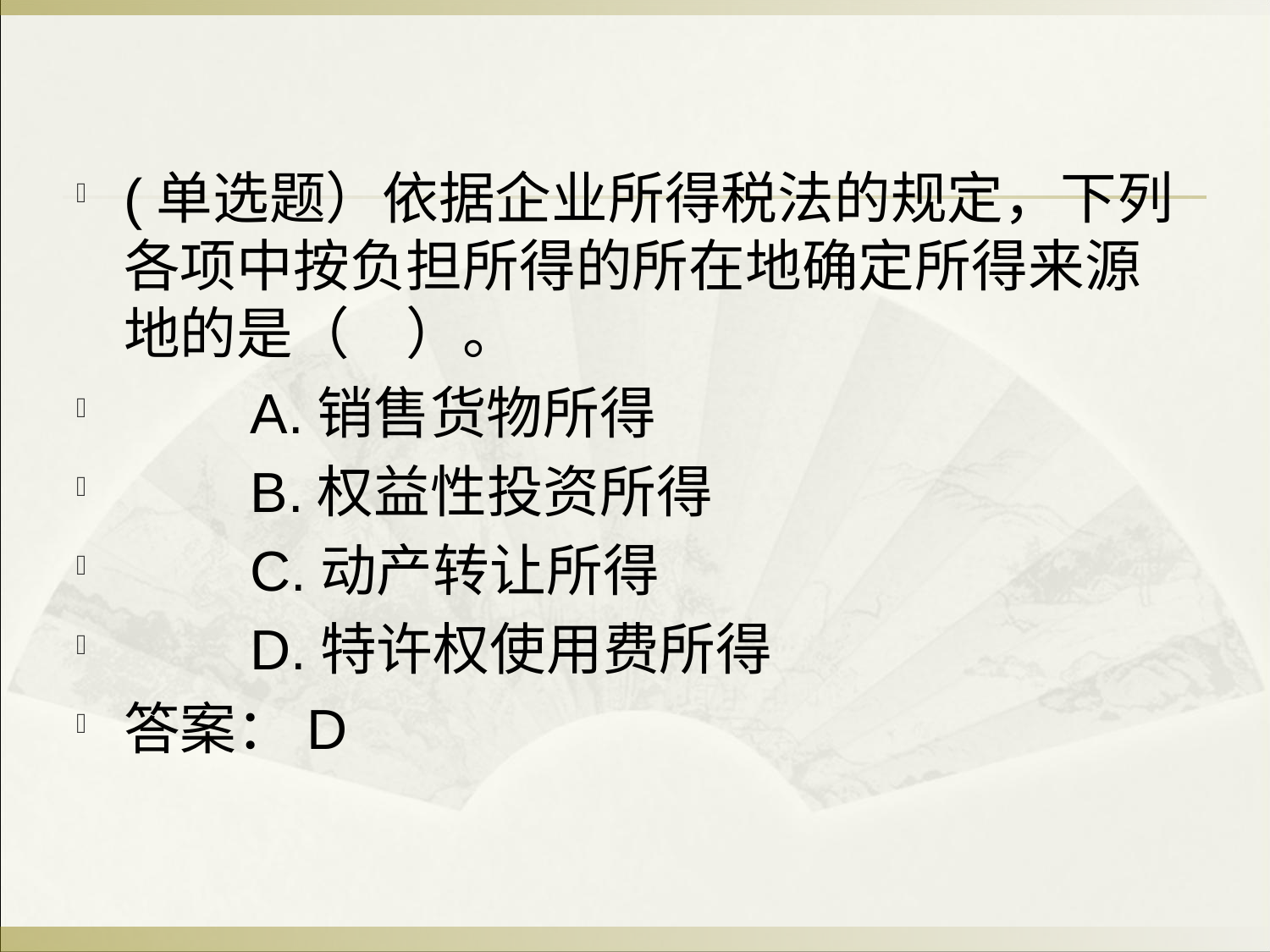

(单选题）依据企业所得税法的规定，下列各项中按负担所得的所在地确定所得来源地的是（　）。
　　A.销售货物所得
　　B.权益性投资所得
　　C.动产转让所得
　　D.特许权使用费所得
答案：D